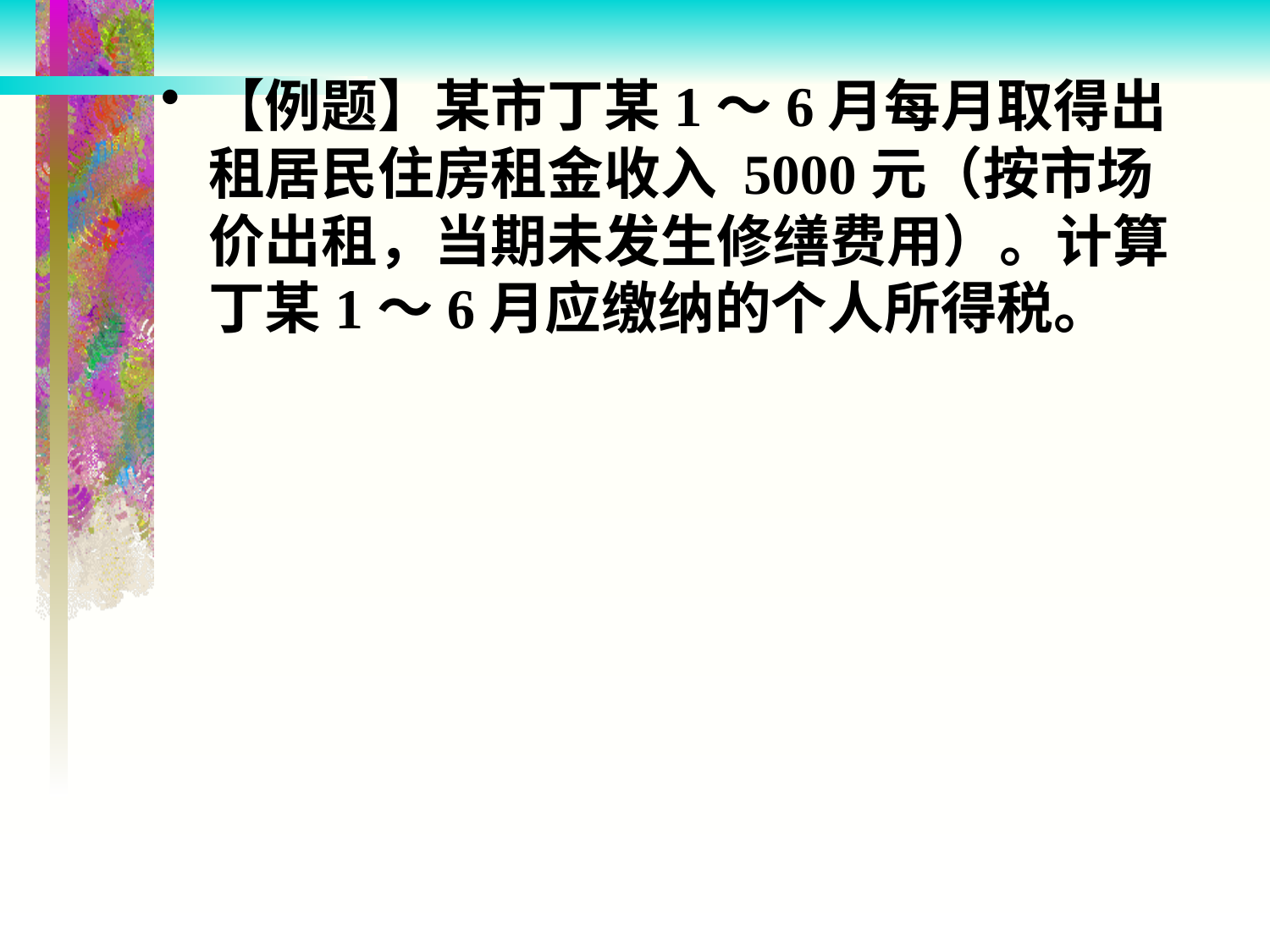

【例题】某市丁某1～6月每月取得出租居民住房租金收入 5000元（按市场价出租，当期未发生修缮费用）。计算丁某1～6月应缴纳的个人所得税。